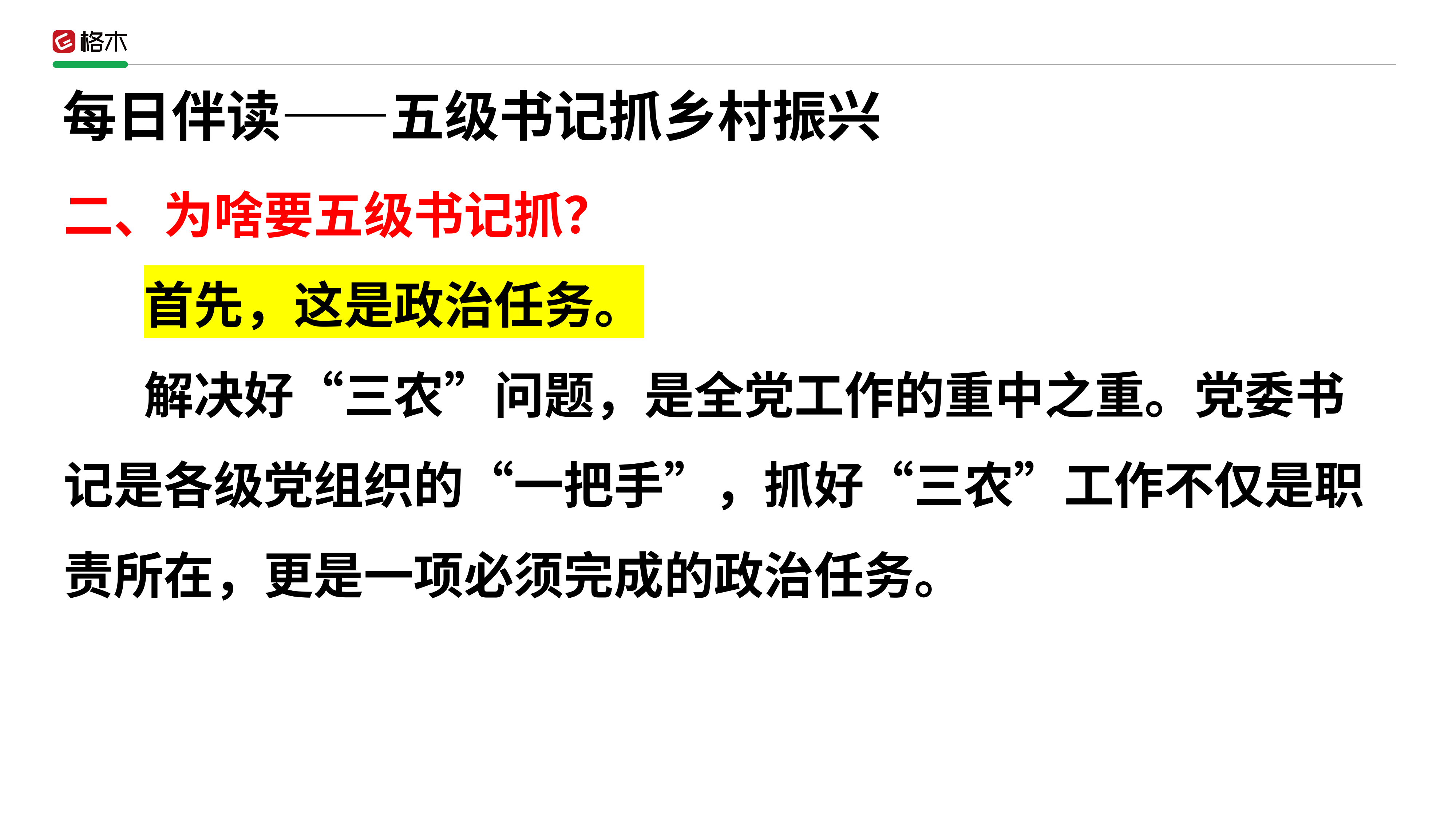

每日伴读——五级书记抓乡村振兴
二、为啥要五级书记抓？
      首先，这是政治任务。
      解决好“三农”问题，是全党工作的重中之重。党委书记是各级党组织的“一把手”，抓好“三农”工作不仅是职责所在，更是一项必须完成的政治任务。